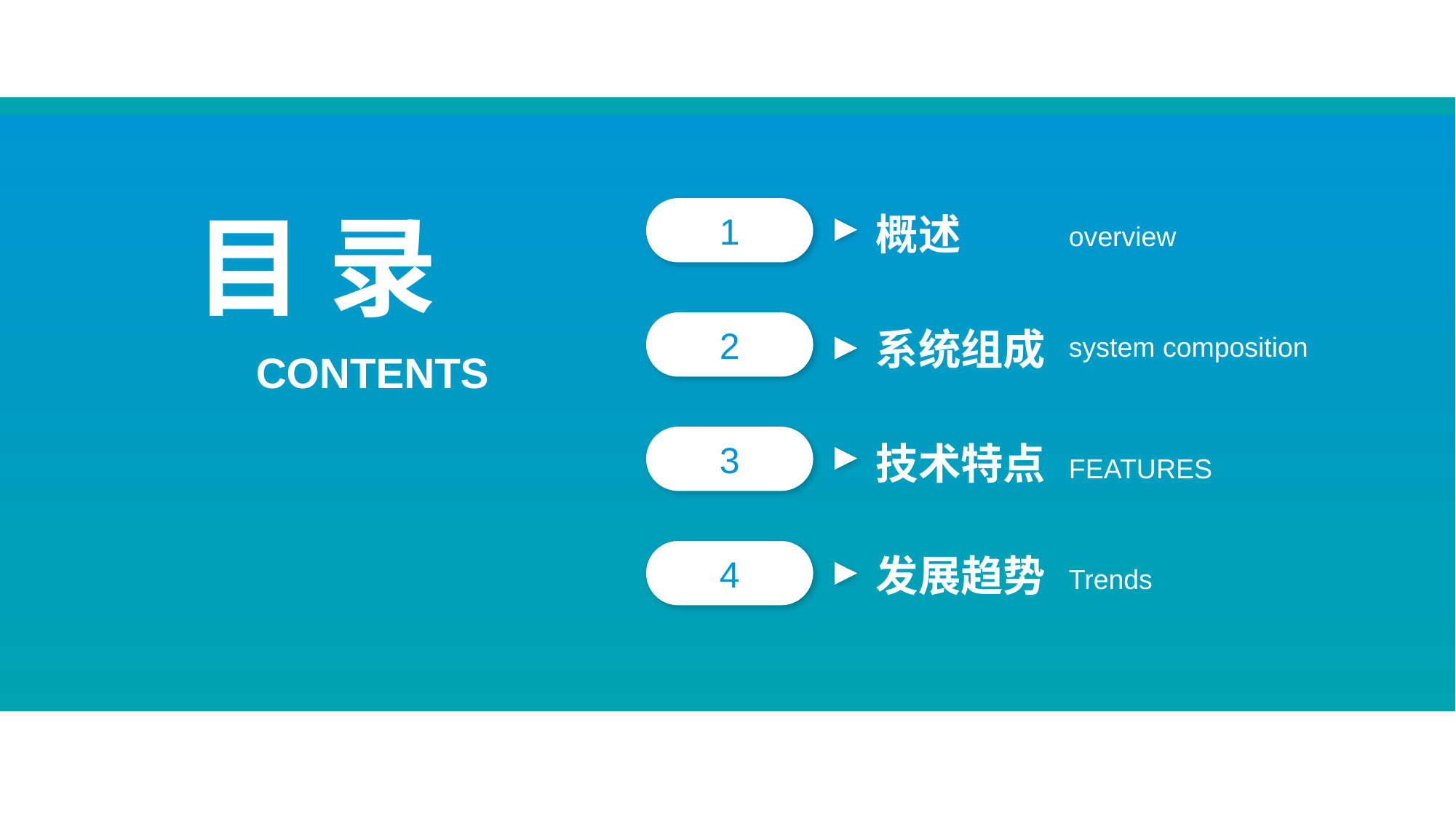

行业PPT模板http://www.1ppt.com/hangye/

目 录
1
概述
overview

2
系统组成
CONTENTS
system composition

3
技术特点
FEATURES

4
发展趋势
Trends